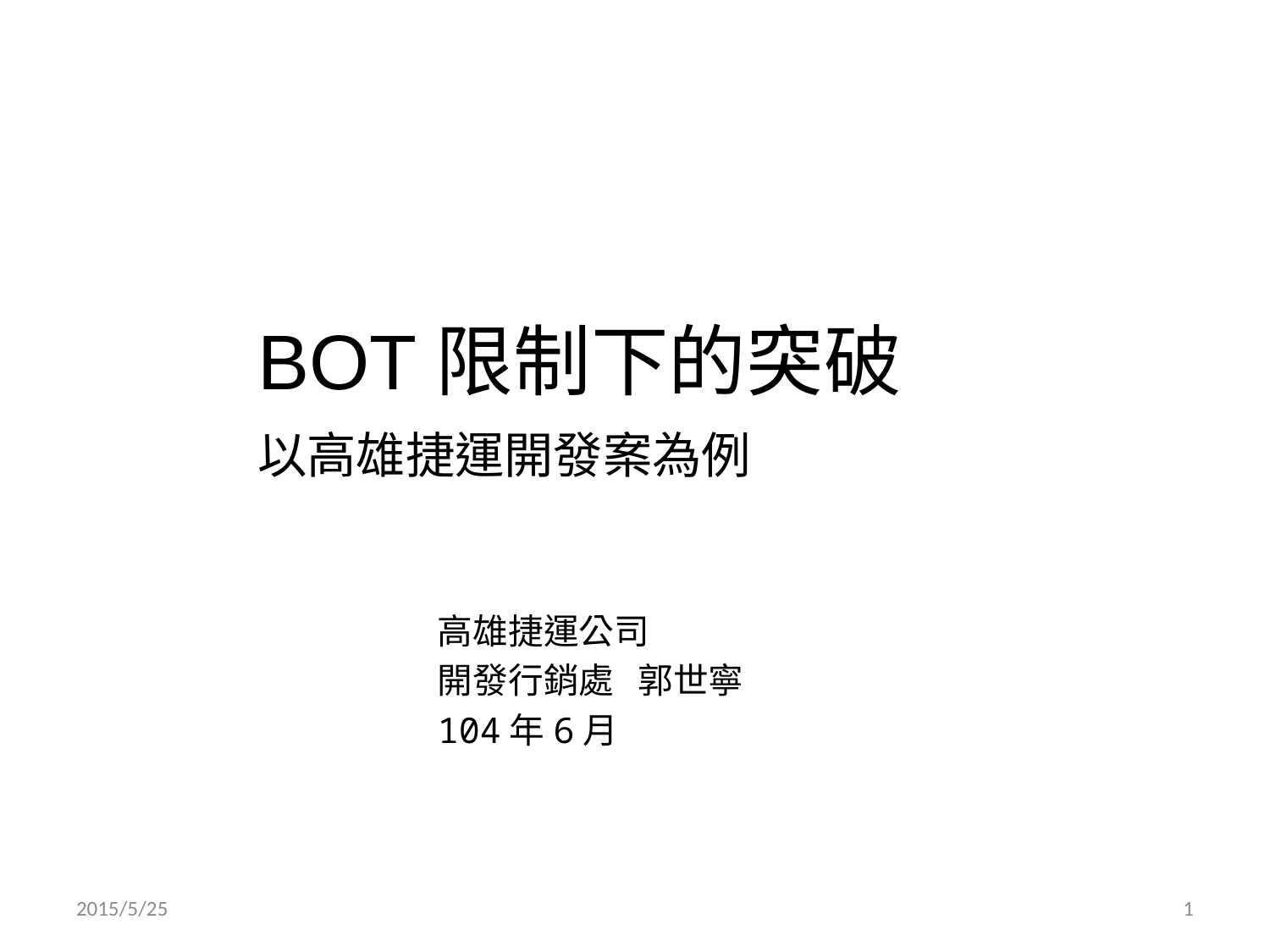

# BOT限制下的突破 以高雄捷運開發案為例
高雄捷運公司
開發行銷處   郭世寧
104年6月
2015/5/25
1